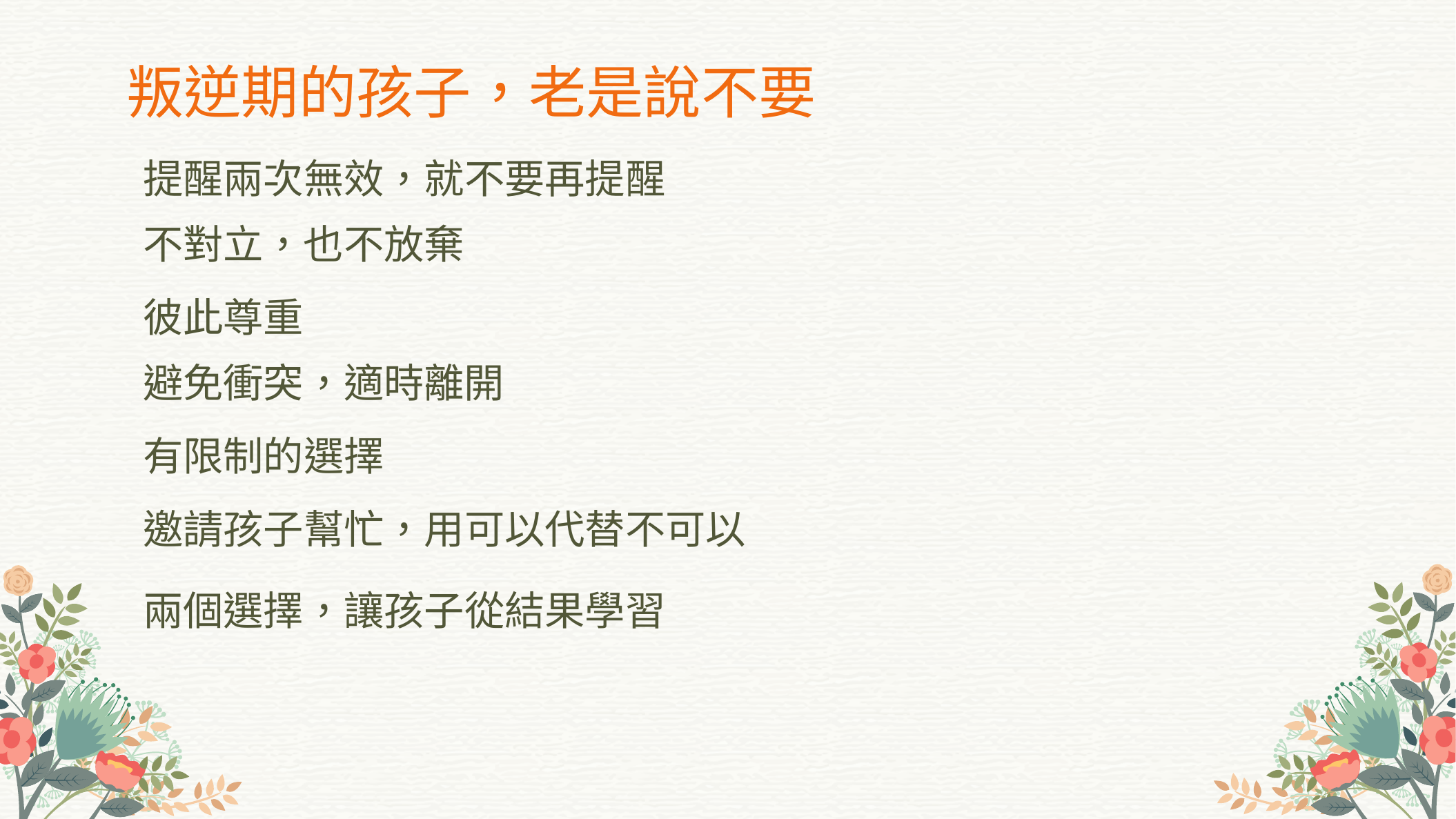

叛逆期的孩子，老是說不要
提醒兩次無效，就不要再提醒

不對立，也不放棄

彼此尊重

避免衝突，適時離開

有限制的選擇

邀請孩子幫忙，用可以代替不可以

兩個選擇，讓孩子從結果學習